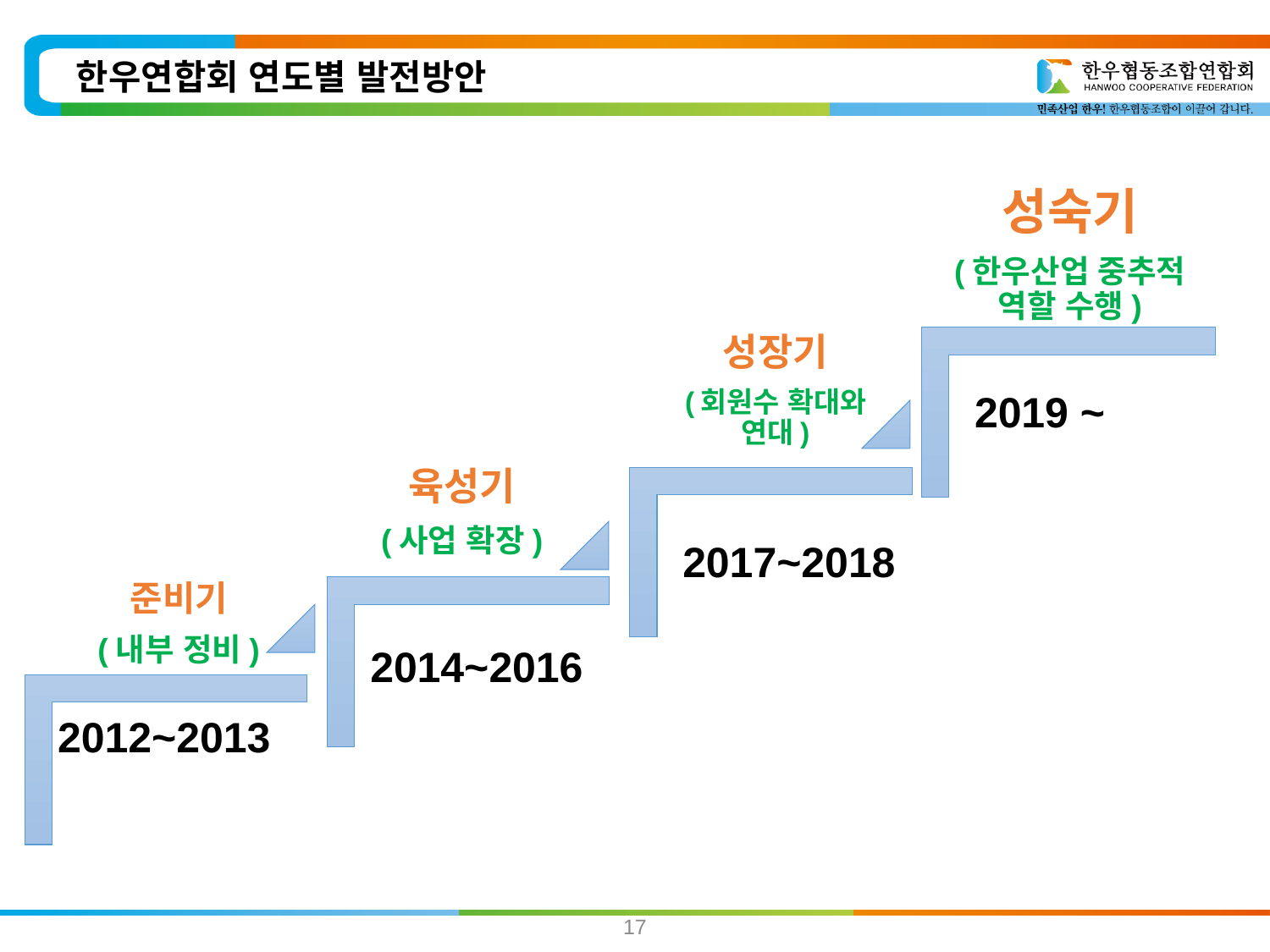

한우연합회 연도별 발전방안
2012~2013
2014~2016
2017~2018
2019 ~
성숙기

(한우산업 중추적
역할 수행)
성장기

(회원수 확대와
연대)
육성기

(사업 확장)
준비기

(내부 정비)